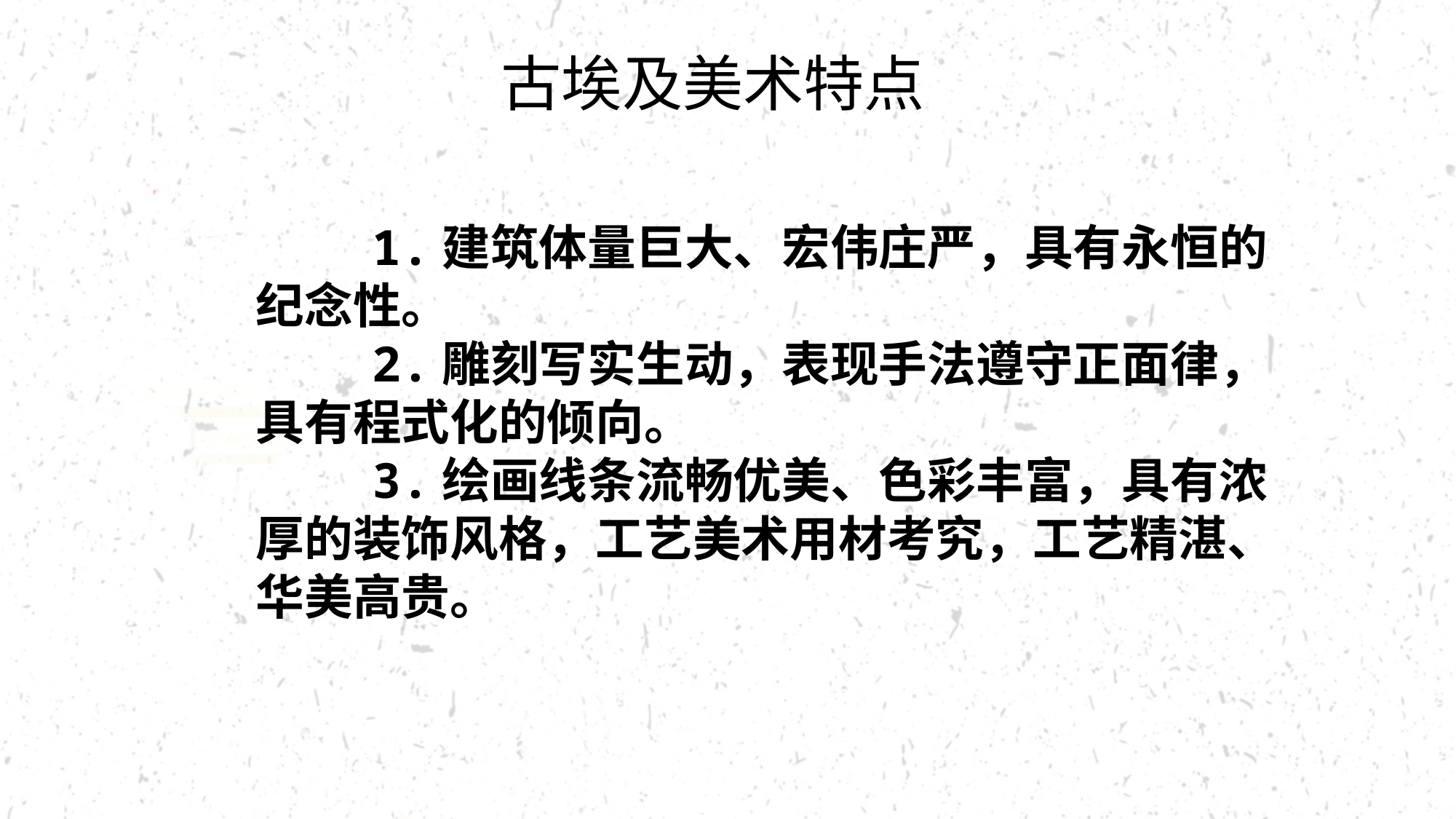

古埃及美术特点
    1.建筑体量巨大、宏伟庄严，具有永恒的纪念性。
    2.雕刻写实生动，表现手法遵守正面律，具有程式化的倾向。
    3.绘画线条流畅优美、色彩丰富，具有浓厚的装饰风格，工艺美术用材考究，工艺精湛、华美高贵。